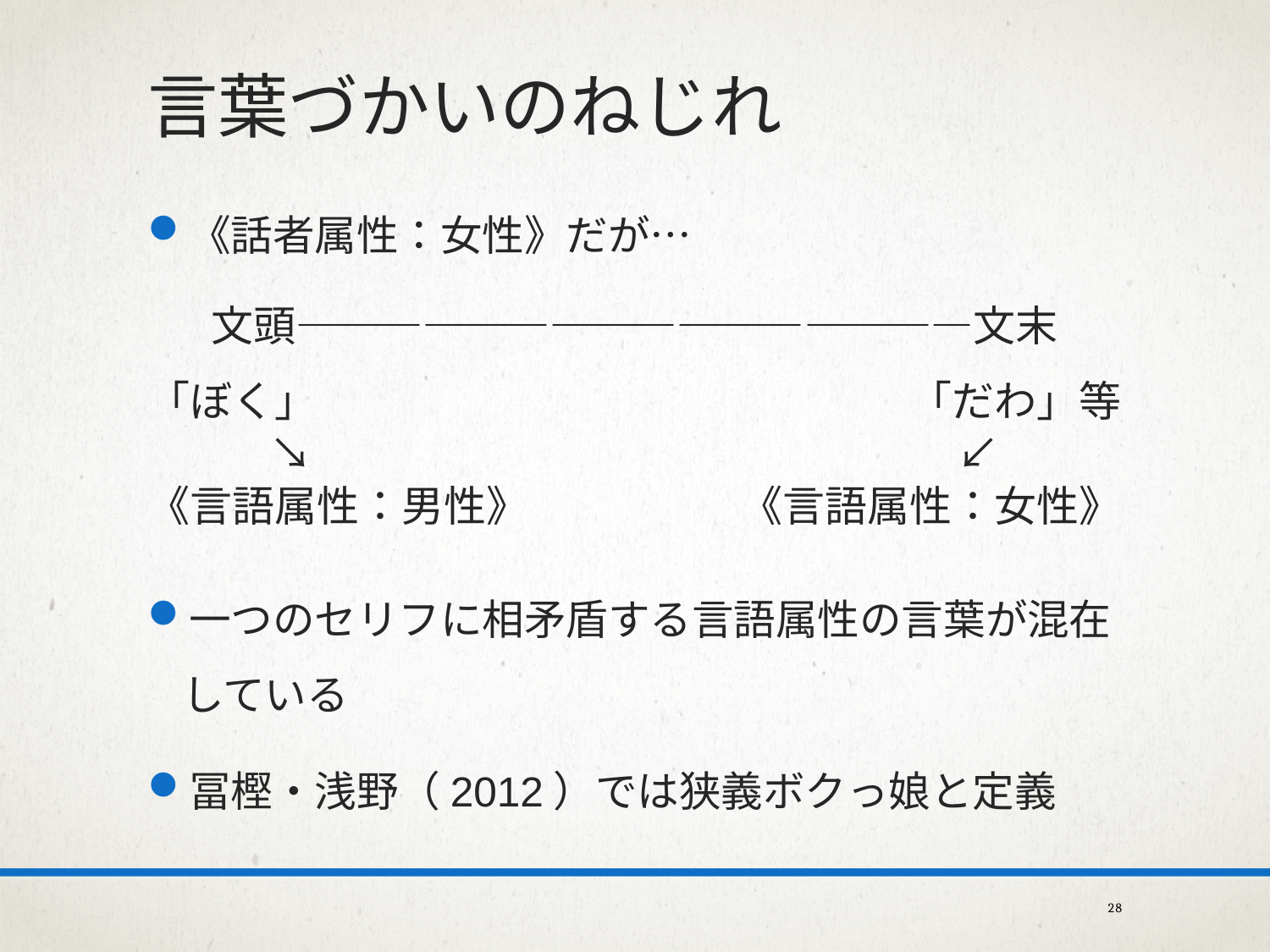

言葉づかいのねじれ
《話者属性：女性》だが…

一つのセリフに相矛盾する言語属性の言葉が混在している
冨樫・浅野（2012）では狭義ボクっ娘と定義
文頭――――――――――――――――文末
「ぼく」　　　　　　　　　　　　　　「だわ」等
↘　　　　　　　　　　　　　　　↙
《言語属性：男性》　　　　　《言語属性：女性》
28